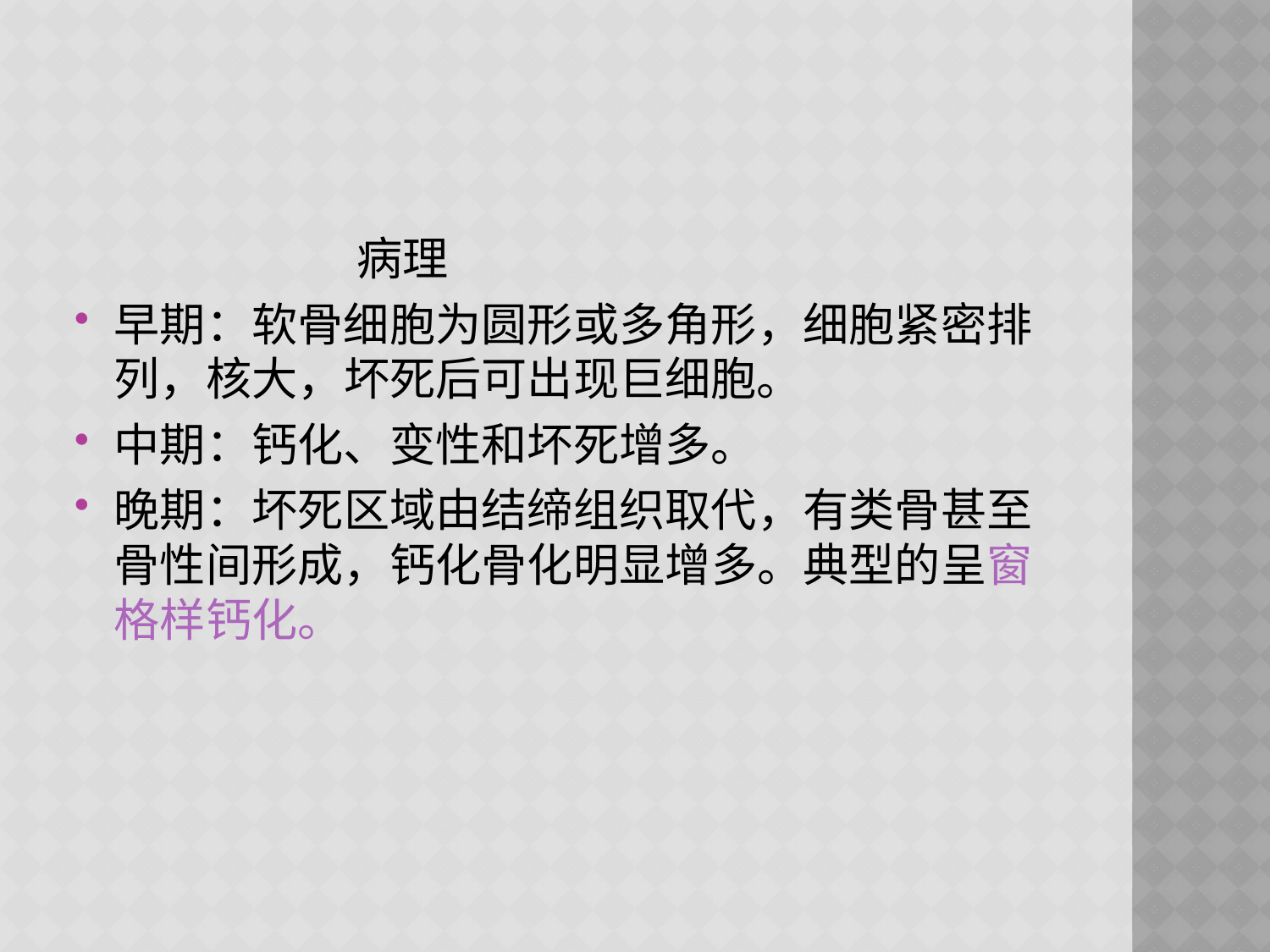

#
                          病理
早期：软骨细胞为圆形或多角形，细胞紧密排列，核大，坏死后可出现巨细胞。
中期：钙化、变性和坏死增多。
晚期：坏死区域由结缔组织取代，有类骨甚至骨性间形成，钙化骨化明显增多。典型的呈窗格样钙化。